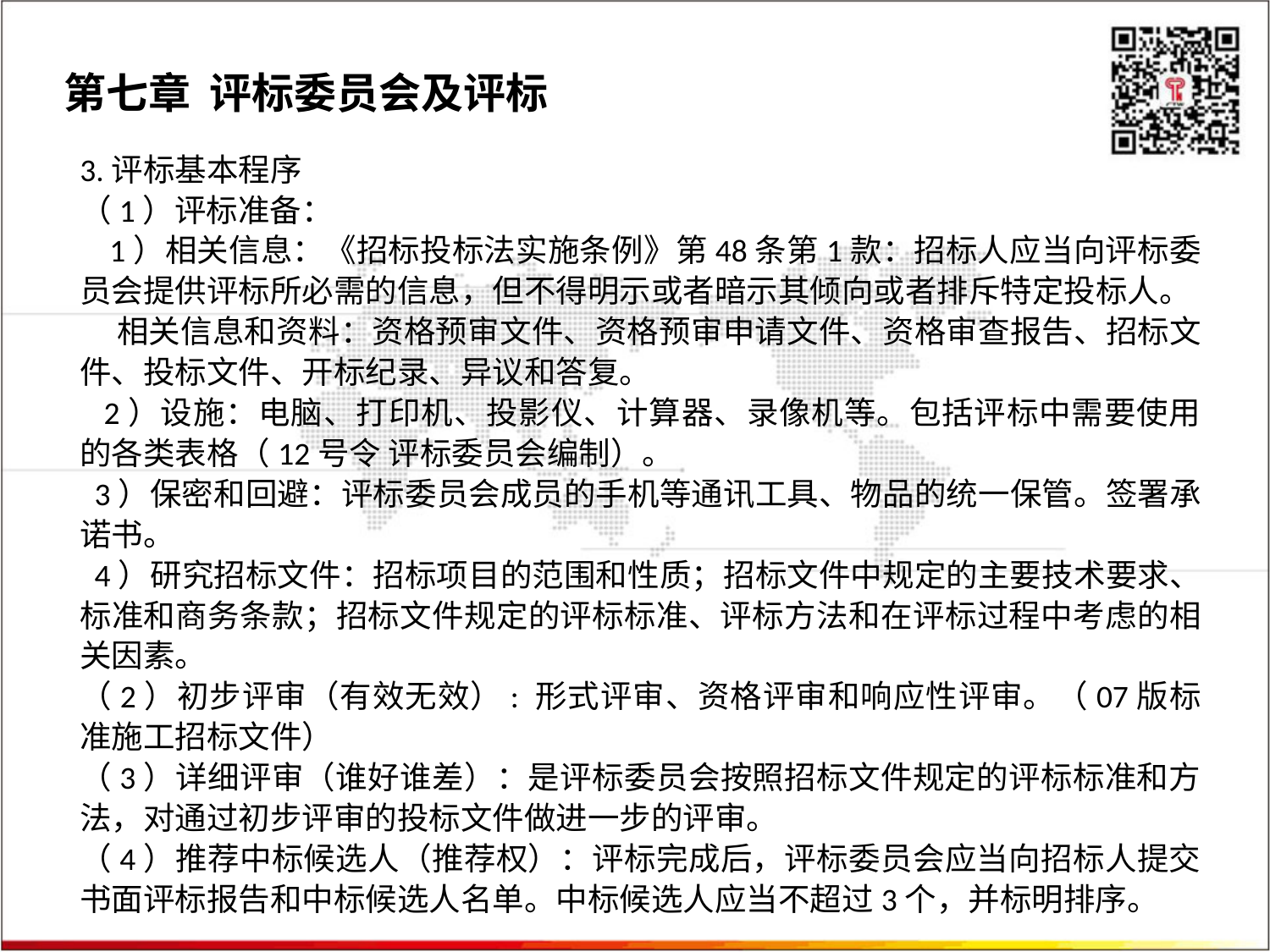

第七章  评标委员会及评标
3.评标基本程序
（1）评标准备：
    1）相关信息：《招标投标法实施条例》第48条第1款：招标人应当向评标委员会提供评标所必需的信息，但不得明示或者暗示其倾向或者排斥特定投标人。
    相关信息和资料：资格预审文件、资格预审申请文件、资格审查报告、招标文件、投标文件、开标纪录、异议和答复。
   2）设施：电脑、打印机、投影仪、计算器、录像机等。包括评标中需要使用的各类表格（12号令 评标委员会编制）。
  3）保密和回避：评标委员会成员的手机等通讯工具、物品的统一保管。签署承诺书。
  4）研究招标文件：招标项目的范围和性质；招标文件中规定的主要技术要求、标准和商务条款；招标文件规定的评标标准、评标方法和在评标过程中考虑的相关因素。
（2）初步评审（有效无效）: 形式评审、资格评审和响应性评审。（07版标准施工招标文件）
（3）详细评审（谁好谁差）：是评标委员会按照招标文件规定的评标标准和方法，对通过初步评审的投标文件做进一步的评审。
（4）推荐中标候选人（推荐权）：评标完成后，评标委员会应当向招标人提交书面评标报告和中标候选人名单。中标候选人应当不超过3个，并标明排序。